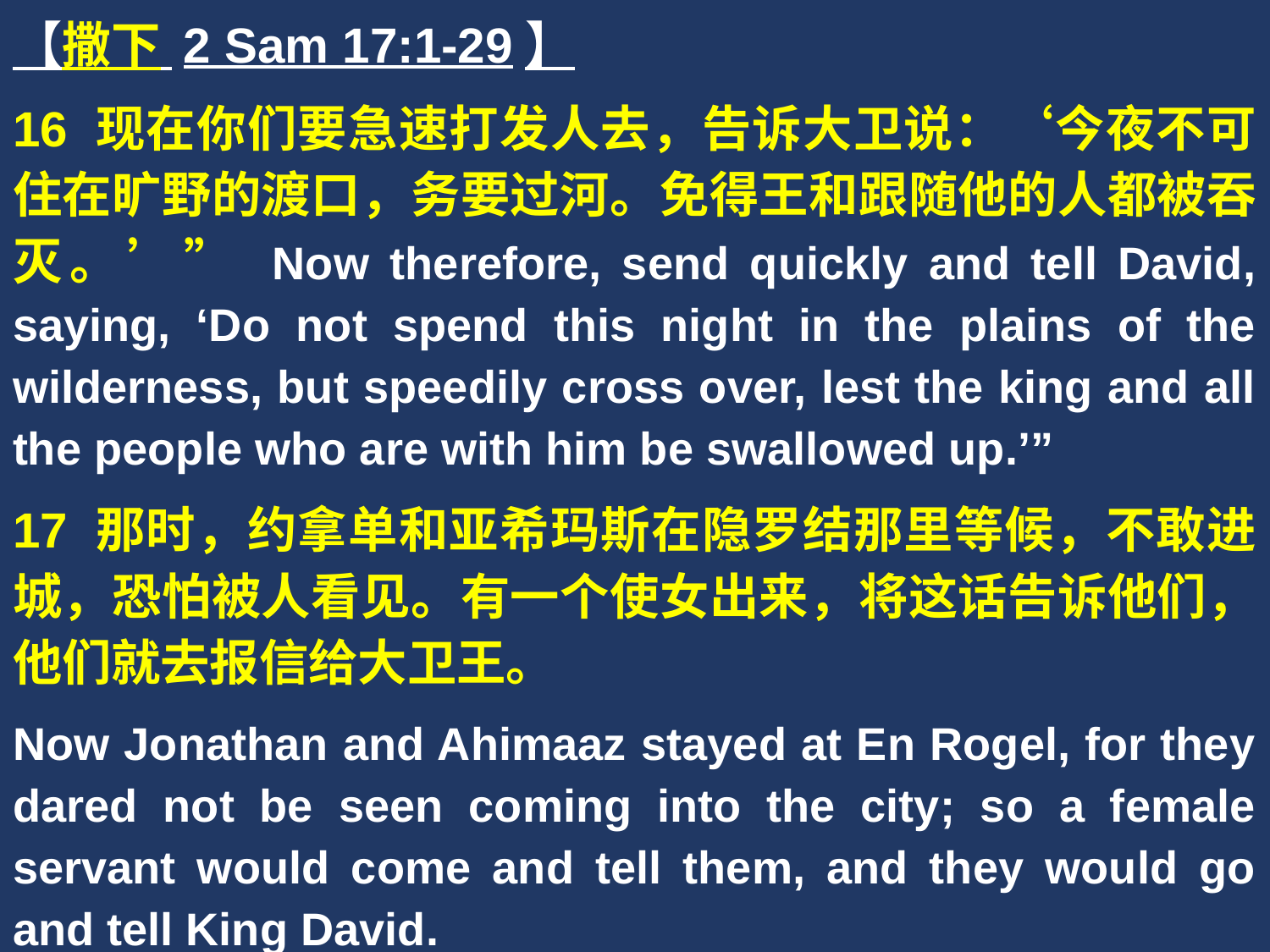

【撒下 2 Sam 17:1-29】
16 现在你们要急速打发人去，告诉大卫说：‘今夜不可住在旷野的渡口，务要过河。免得王和跟随他的人都被吞灭。’” Now therefore, send quickly and tell David, saying, ‘Do not spend this night in the plains of the wilderness, but speedily cross over, lest the king and all the people who are with him be swallowed up.’”
17 那时，约拿单和亚希玛斯在隐罗结那里等候，不敢进城，恐怕被人看见。有一个使女出来，将这话告诉他们，他们就去报信给大卫王。
Now Jonathan and Ahimaaz stayed at En Rogel, for they dared not be seen coming into the city; so a female servant would come and tell them, and they would go and tell King David.